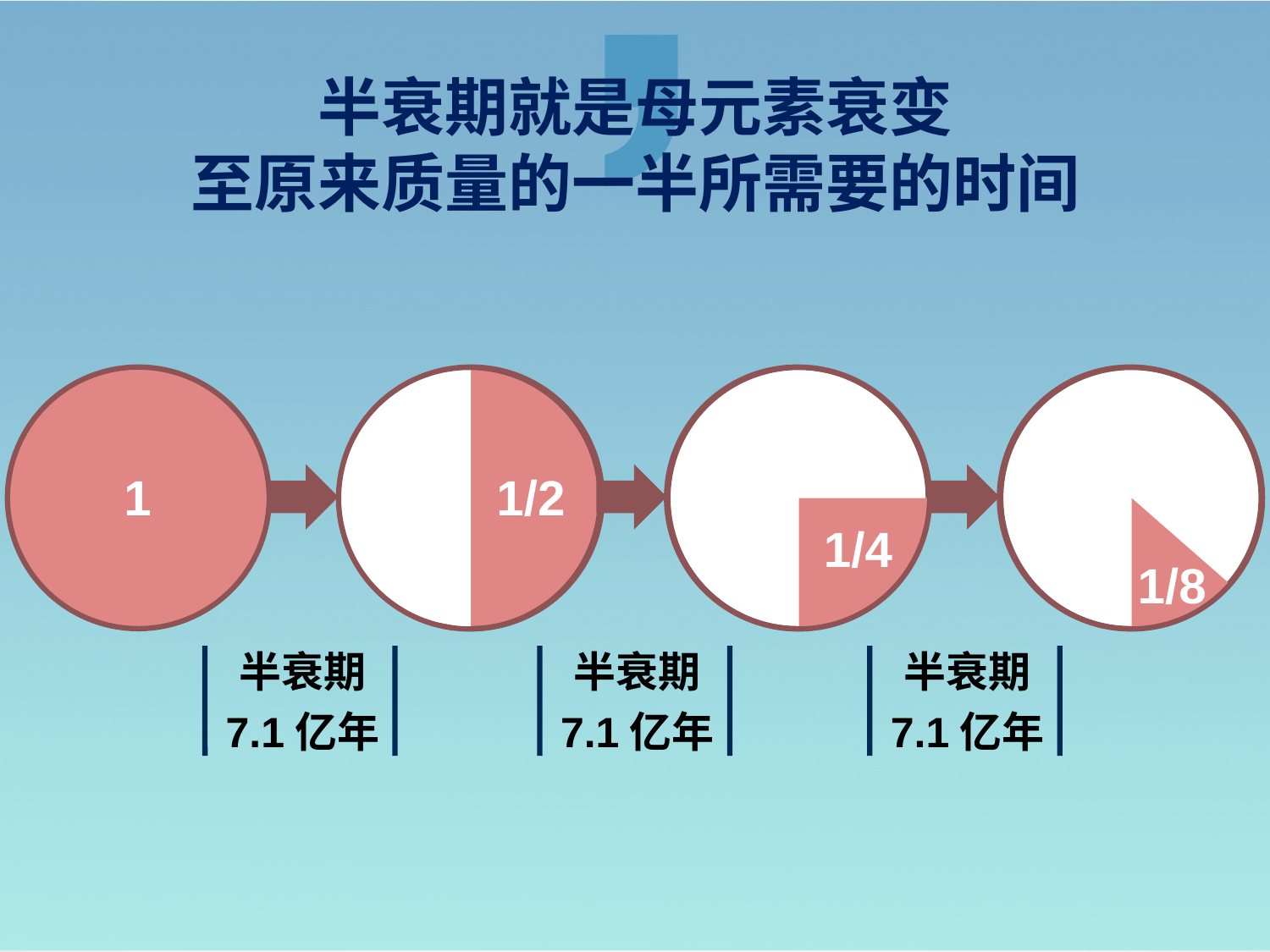

半衰期就是母元素衰变
至原来质量的一半所需要的时间

1

1/2

1/4

1/8
半衰期

7.1亿年

半衰期

7.1亿年

半衰期

7.1亿年